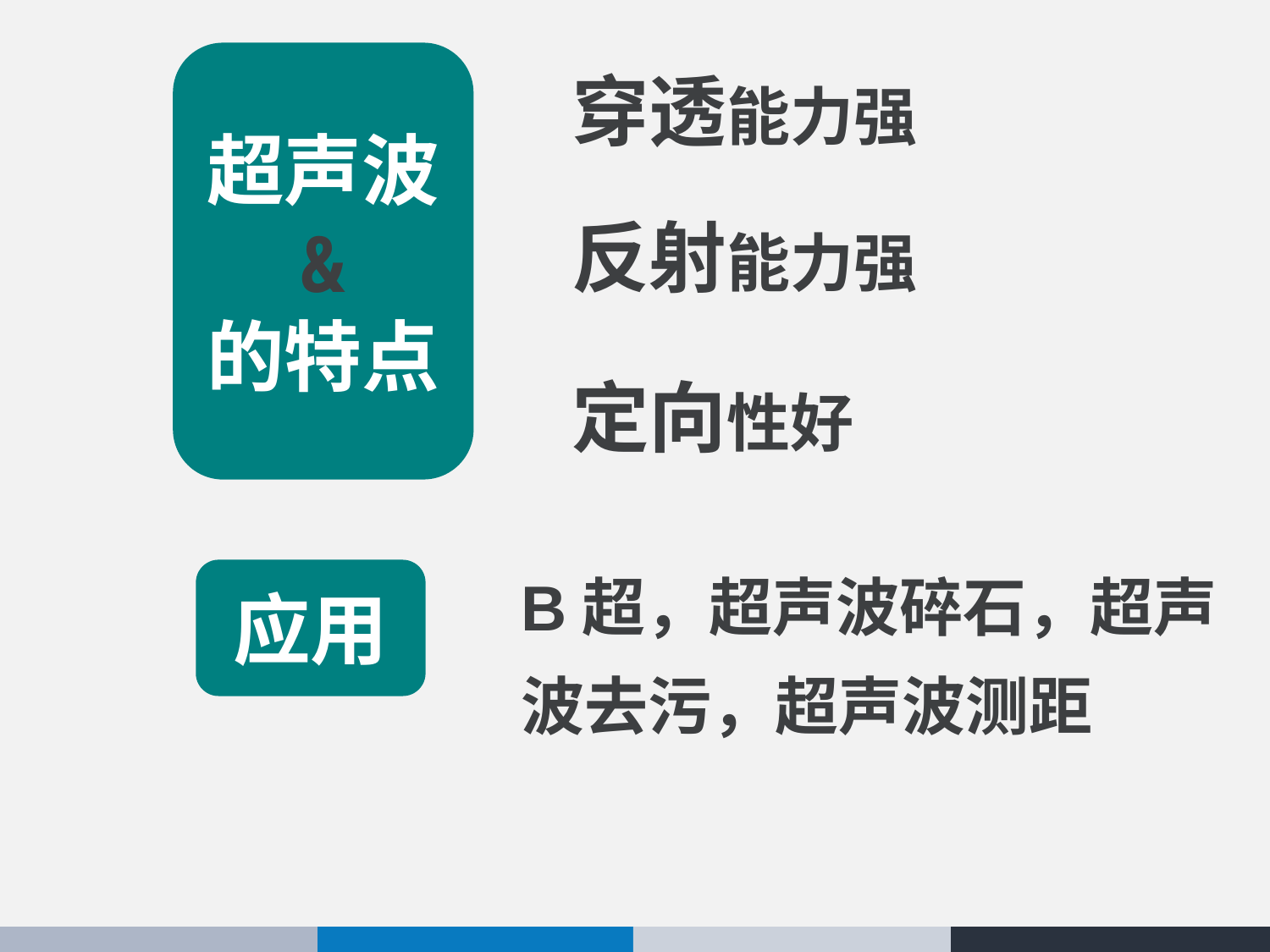

穿透能力强
超声波
&
的特点
反射能力强
定向性好
B超，超声波碎石，超声波去污，超声波测距
应用